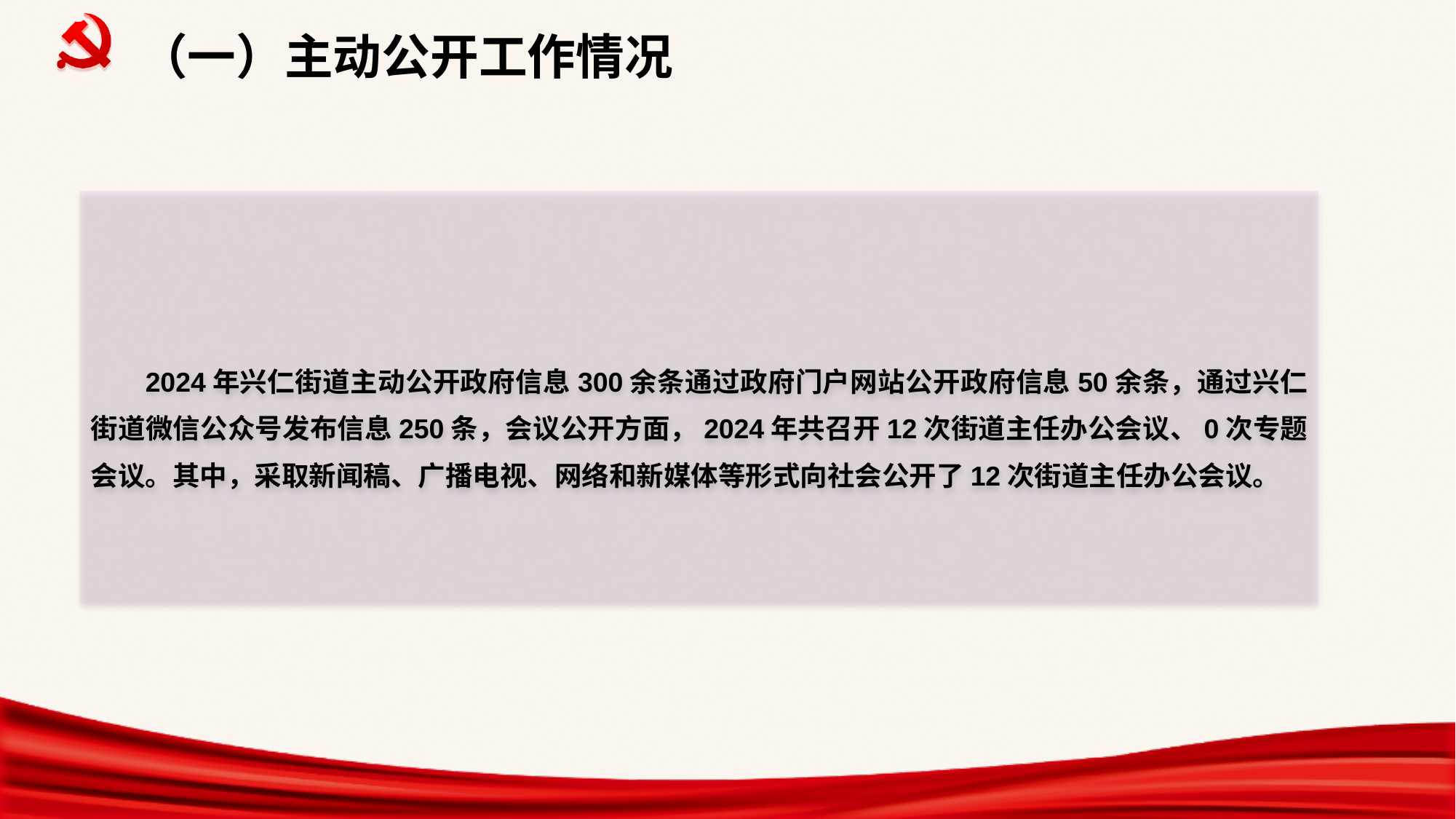

# （一）主动公开工作情况

2024年兴仁街道主动公开政府信息300余条通过政府门户网站公开政府信息50余条，通过兴仁街道微信公众号发布信息250条，会议公开方面，2024年共召开12次街道主任办公会议、0次专题会议。其中，采取新闻稿、广播电视、网络和新媒体等形式向社会公开了12次街道主任办公会议。